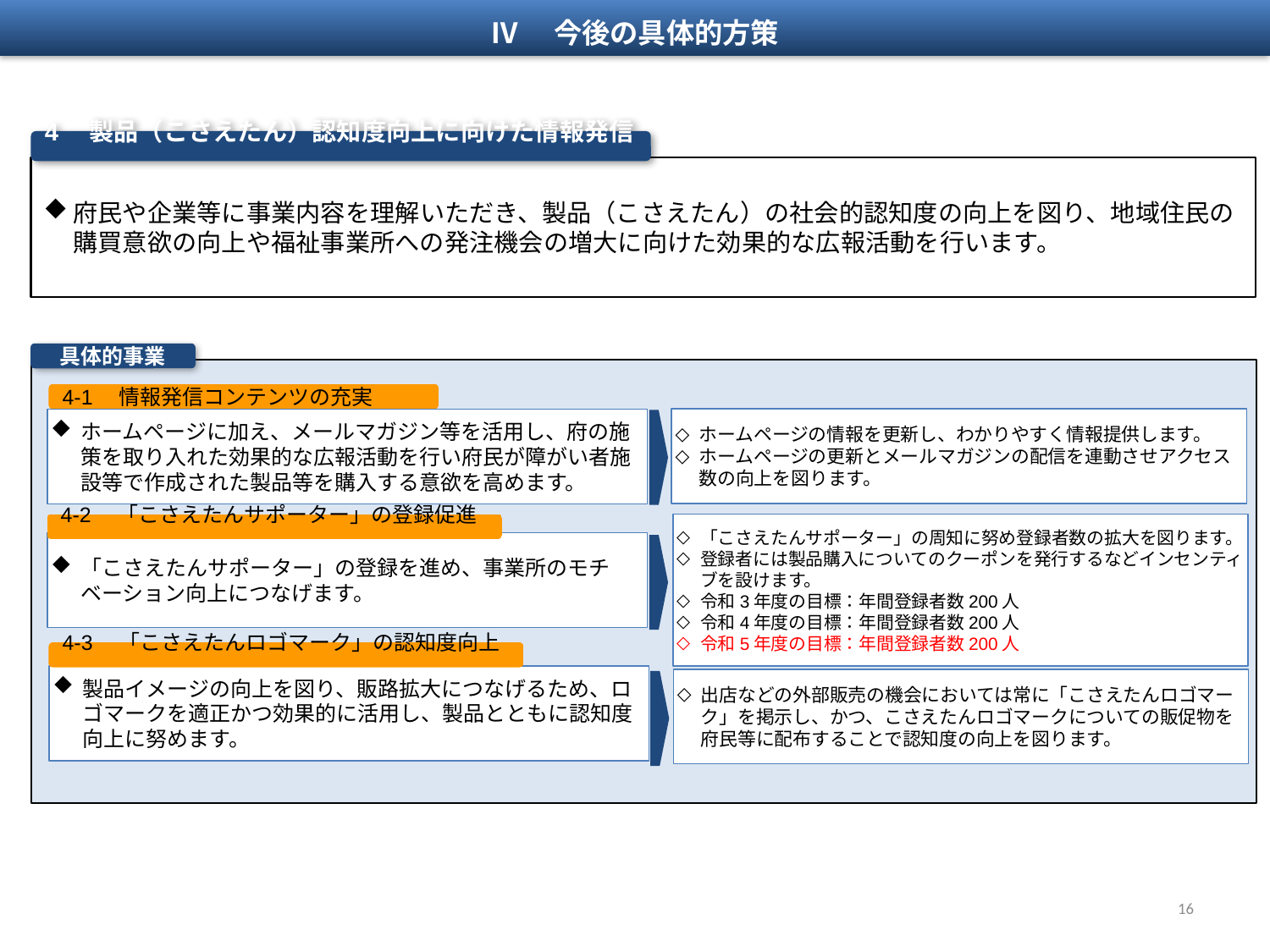

Ⅳ　今後の具体的方策
4　製品（こさえたん）認知度向上に向けた情報発信
府民や企業等に事業内容を理解いただき、製品（こさえたん）の社会的認知度の向上を図り、地域住民の購買意欲の向上や福祉事業所への発注機会の増大に向けた効果的な広報活動を行います。
具体的事業

4-1　情報発信コンテンツの充実
ホームページの情報を更新し、わかりやすく情報提供します。
ホームページの更新とメールマガジンの配信を連動させアクセス数の向上を図ります。
ホームページに加え、メールマガジン等を活用し、府の施策を取り入れた効果的な広報活動を行い府民が障がい者施設等で作成された製品等を購入する意欲を高めます。

4-2　「こさえたんサポーター」の登録促進
「こさえたんサポーター」の周知に努め登録者数の拡大を図ります。
登録者には製品購入についてのクーポンを発行するなどインセンティブを設けます。
令和3年度の目標：年間登録者数200人
令和4年度の目標：年間登録者数200人
令和5年度の目標：年間登録者数200人
「こさえたんサポーター」の登録を進め、事業所のモチベーション向上につなげます。

4-3　「こさえたんロゴマーク」の認知度向上
製品イメージの向上を図り、販路拡大につなげるため、ロゴマークを適正かつ効果的に活用し、製品とともに認知度向上に努めます。
出店などの外部販売の機会においては常に「こさえたんロゴマーク」を掲示し、かつ、こさえたんロゴマークについての販促物を府民等に配布することで認知度の向上を図ります。

16